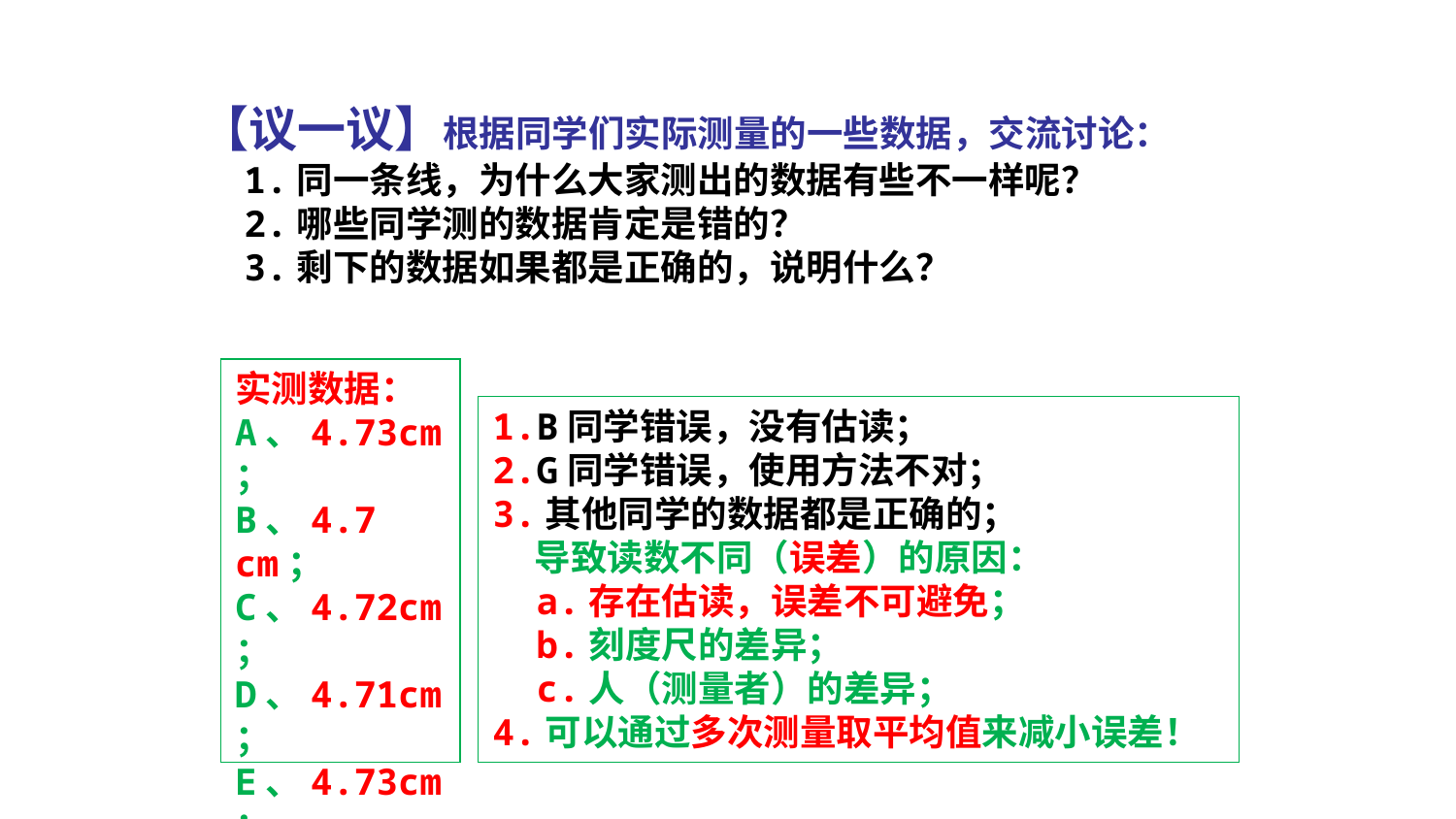

【议一议】根据同学们实际测量的一些数据，交流讨论：
  1.同一条线，为什么大家测出的数据有些不一样呢？
  2.哪些同学测的数据肯定是错的？
  3.剩下的数据如果都是正确的，说明什么？
实测数据：
A、4.73cm；
B、4.7 cm；
C、4.72cm；
D、4.71cm；
E、4.73cm；
F、4.74cm；
G、4.82cm；
H、4.73cm；
1.B同学错误，没有估读；
2.G同学错误，使用方法不对；
3.其他同学的数据都是正确的；
    导致读数不同（误差）的原因：
  a.存在估读，误差不可避免；
  b.刻度尺的差异；
  c.人（测量者）的差异；
4.可以通过多次测量取平均值来减小误差！